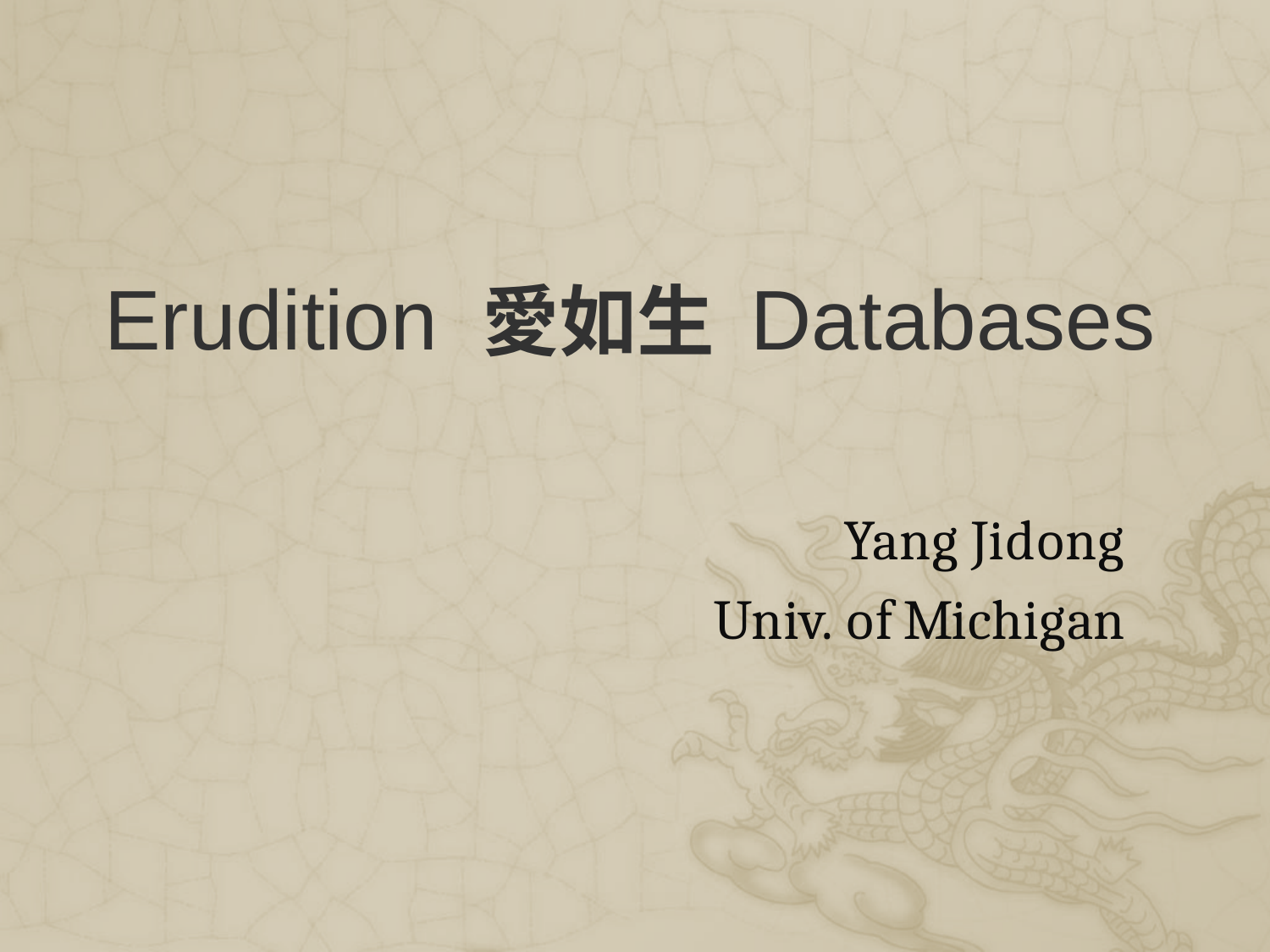

# Erudition 愛如生 Databases
Yang Jidong
Univ. of Michigan